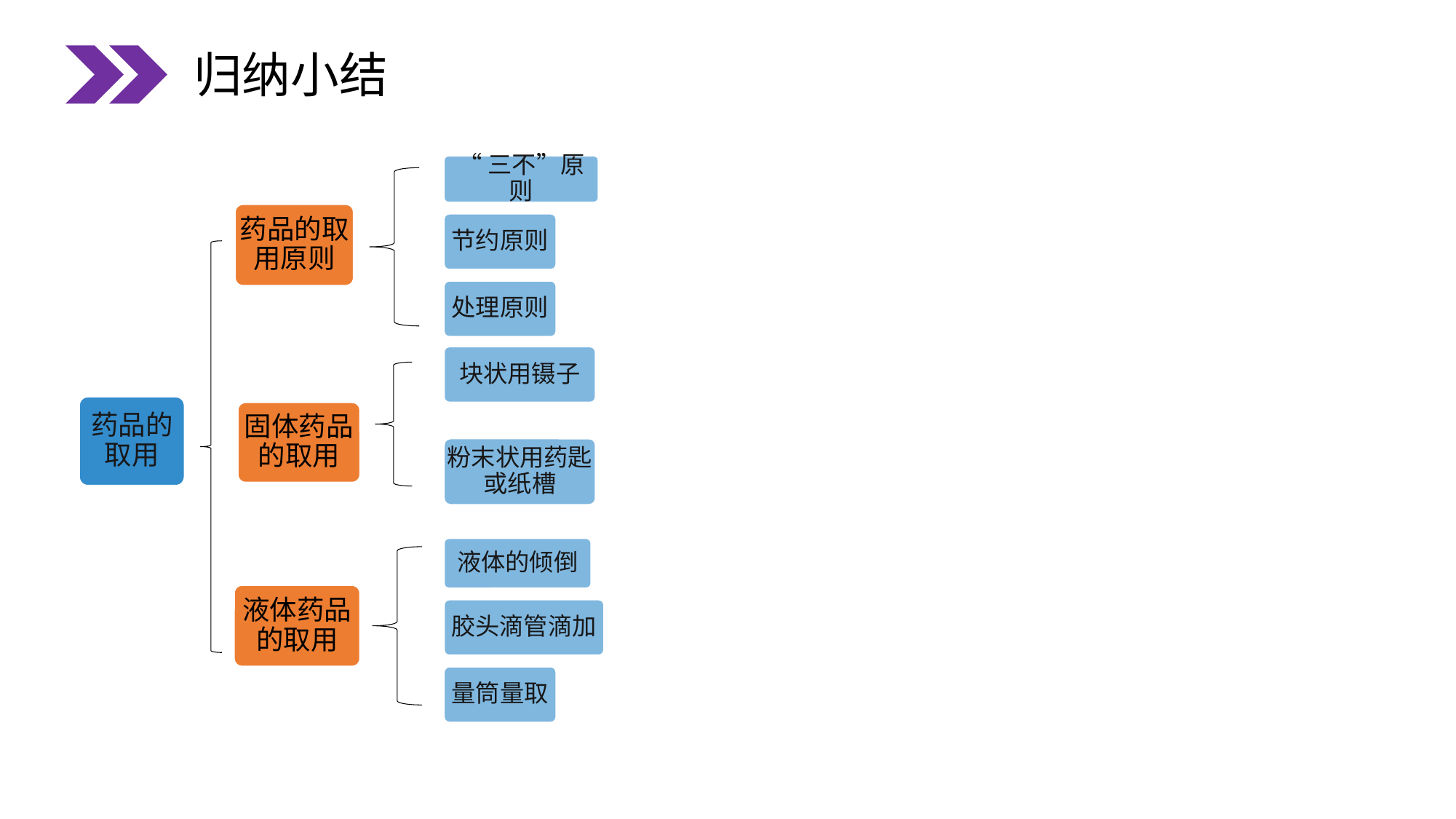

归纳小结

“三不”原则

药品的取用原则

节约原则

处理原则

块状用镊子

药品的取用

固体药品的取用

粉末状用药匙或纸槽

液体的倾倒

液体药品的取用

胶头滴管滴加

量筒量取